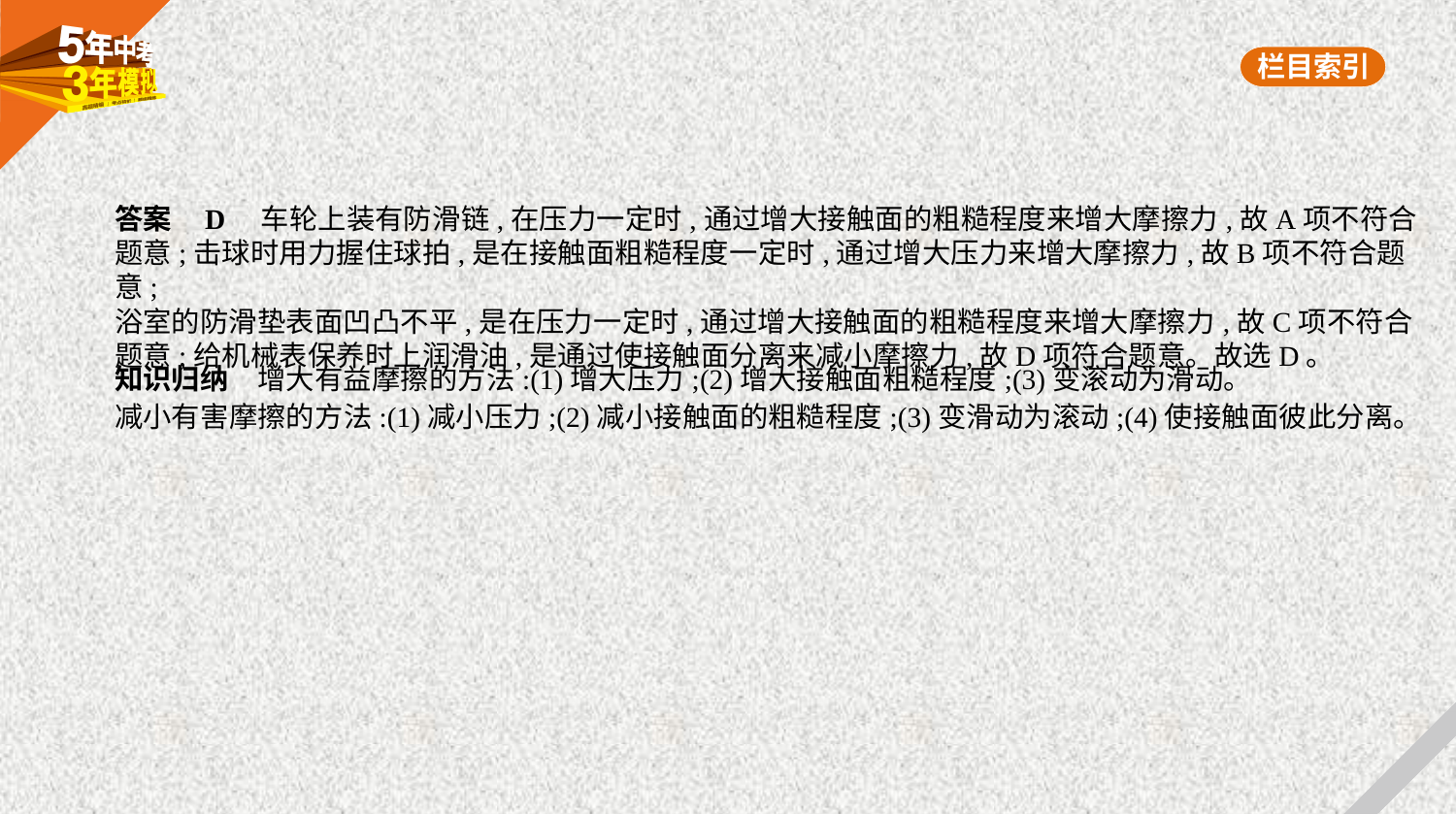

答案    D　车轮上装有防滑链,在压力一定时,通过增大接触面的粗糙程度来增大摩擦力,故A项不符合
题意;击球时用力握住球拍,是在接触面粗糙程度一定时,通过增大压力来增大摩擦力,故B项不符合题意;
浴室的防滑垫表面凹凸不平,是在压力一定时,通过增大接触面的粗糙程度来增大摩擦力,故C项不符合
题意;给机械表保养时上润滑油,是通过使接触面分离来减小摩擦力,故D项符合题意。故选D。
知识归纳　增大有益摩擦的方法:(1)增大压力;(2)增大接触面粗糙程度;(3)变滚动为滑动。
减小有害摩擦的方法:(1)减小压力;(2)减小接触面的粗糙程度;(3)变滑动为滚动;(4)使接触面彼此分离。